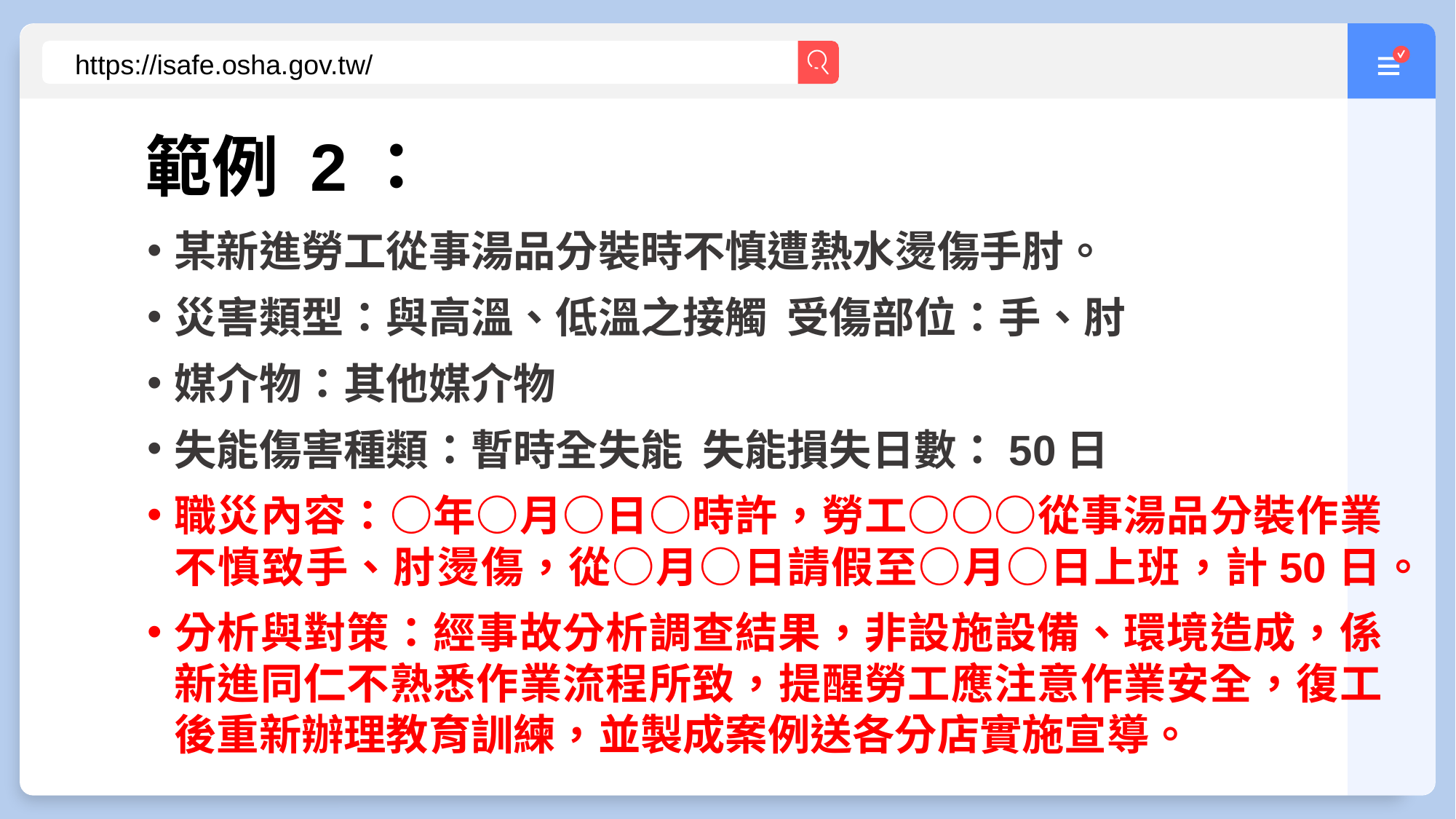

https://isafe.osha.gov.tw/
範例 2：
某新進勞工從事湯品分裝時不慎遭熱水燙傷手肘。
災害類型：與高溫、低溫之接觸  受傷部位：手、肘
媒介物：其他媒介物
失能傷害種類：暫時全失能  失能損失日數：50日
職災內容：○年○月○日○時許，勞工○○○從事湯品分裝作業不慎致手、肘燙傷，從○月○日請假至○月○日上班，計50日。
分析與對策：經事故分析調查結果，非設施設備、環境造成，係新進同仁不熟悉作業流程所致，提醒勞工應注意作業安全，復工後重新辦理教育訓練，並製成案例送各分店實施宣導。